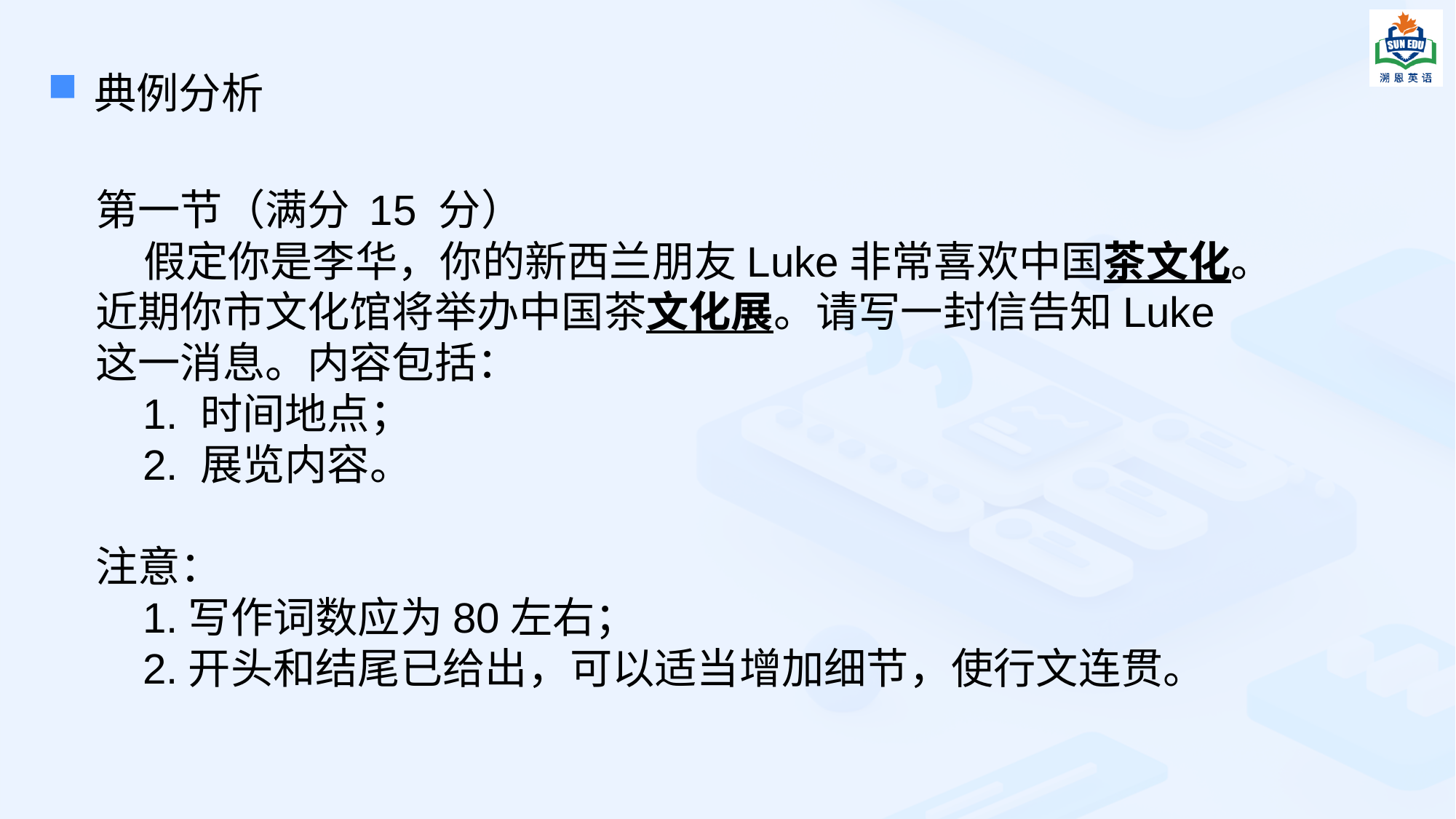

典例分析
第一节（满分 15 分）
    假定你是李华，你的新西兰朋友Luke非常喜欢中国茶文化。近期你市文化馆将举办中国茶文化展。请写一封信告知Luke这一消息。内容包括：
    1. 时间地点；
    2. 展览内容。

注意：
    1.写作词数应为80左右；
    2.开头和结尾已给出，可以适当增加细节，使行文连贯。